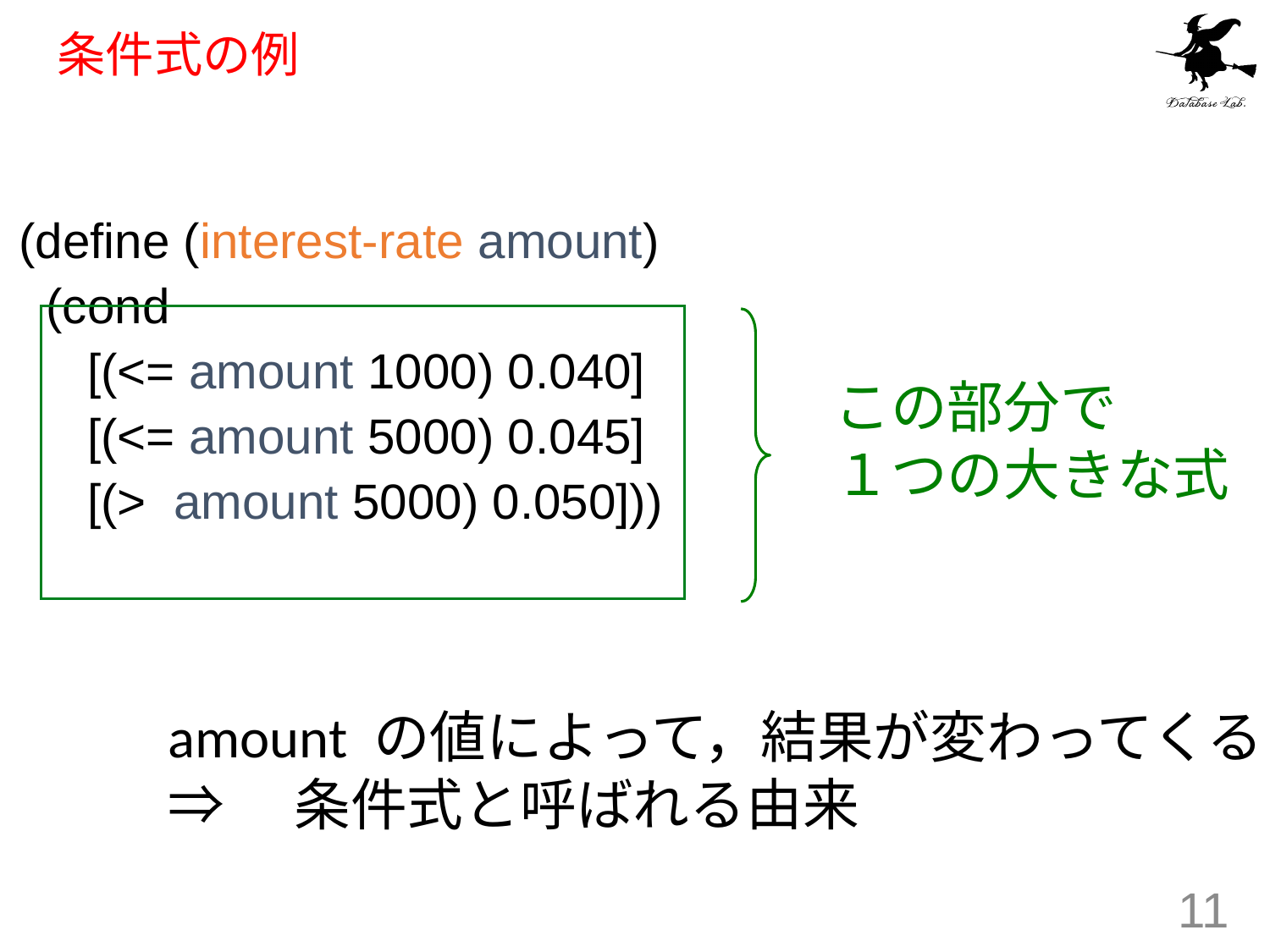

# 条件式の例

(define (interest-rate amount)
  (cond
     [(<= amount 1000) 0.040]
     [(<= amount 5000) 0.045]
     [(>  amount 5000) 0.050]))

この部分で
１つの大きな式
amount の値によって，結果が変わってくる
⇒　条件式と呼ばれる由来
11